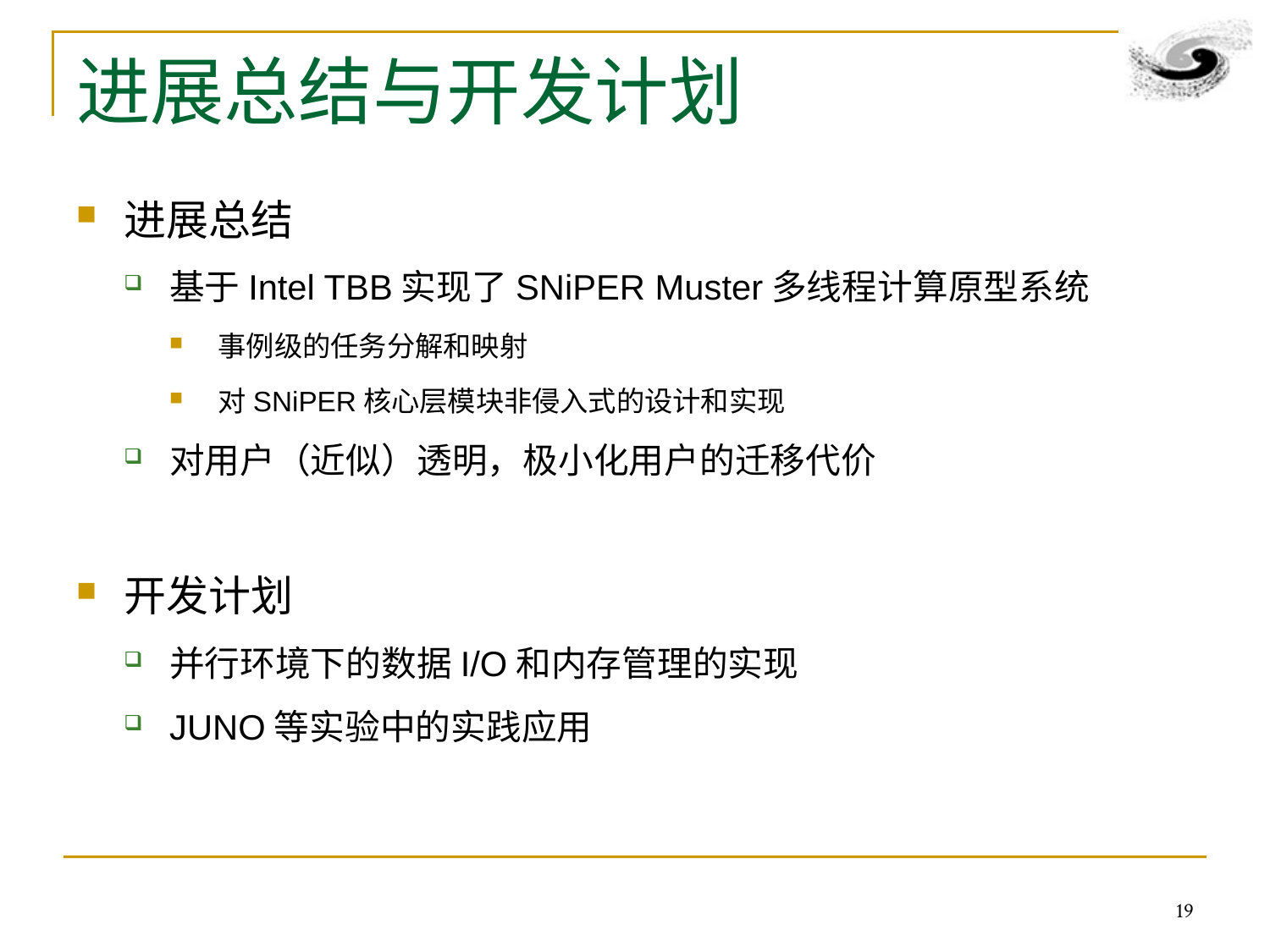

# 进展总结与开发计划
进展总结
基于Intel TBB实现了SNiPER Muster多线程计算原型系统
事例级的任务分解和映射
对SNiPER核心层模块非侵入式的设计和实现
对用户（近似）透明，极小化用户的迁移代价

开发计划
并行环境下的数据I/O和内存管理的实现
JUNO等实验中的实践应用
19